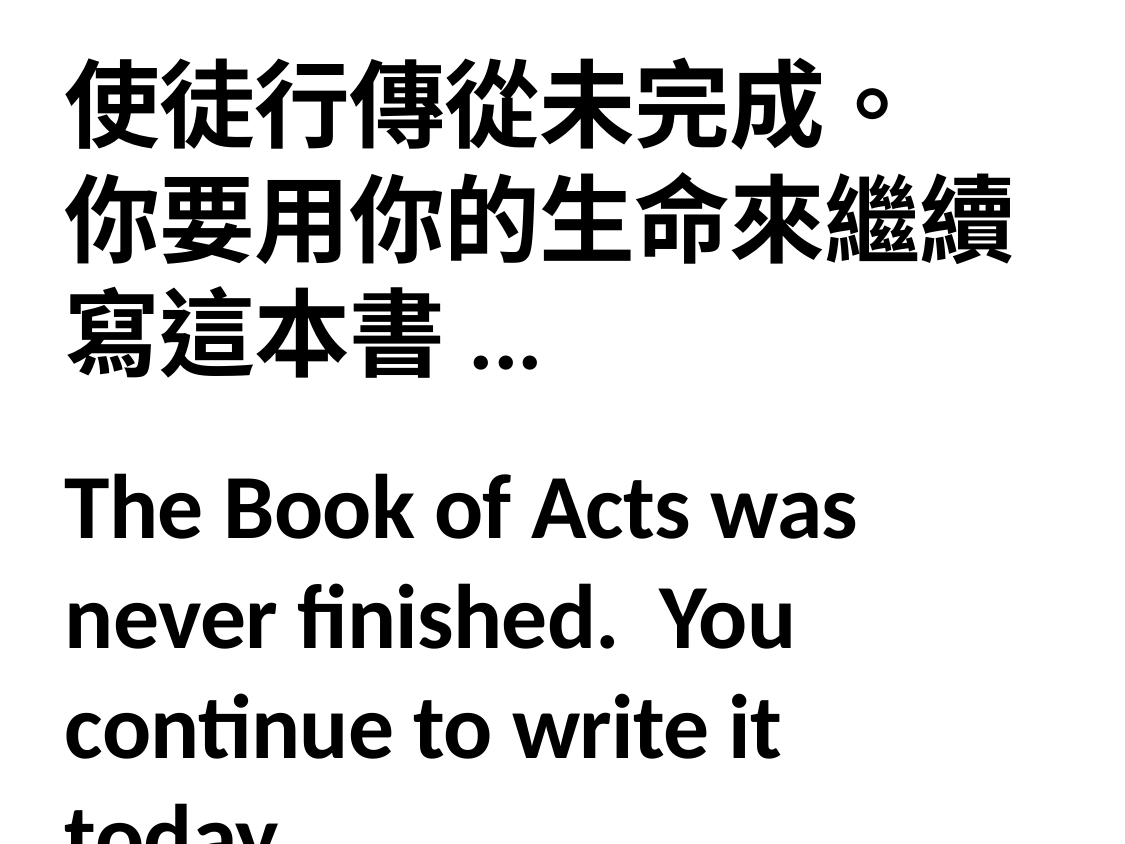

使徒行傳從未完成。
你要用你的生命來繼續寫這本書...

The Book of Acts was never finished.  You continue to write it today…